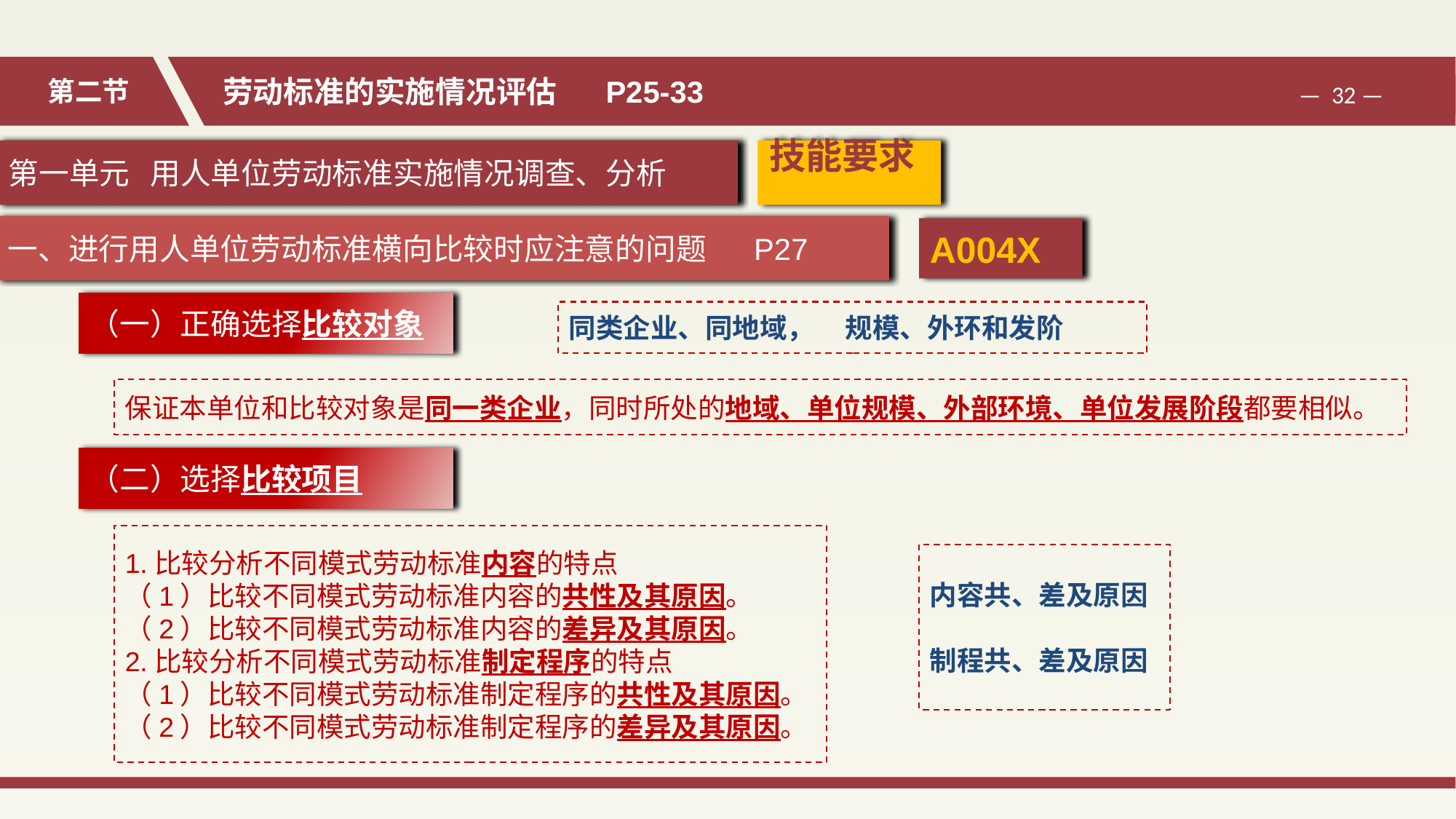

第一单元   用人单位劳动标准实施情况调查、分析
技能要求
一、进行用人单位劳动标准横向比较时应注意的问题      P27
A004X
（一）正确选择比较对象
同类企业、同地域，     规模、外环和发阶
保证本单位和比较对象是同一类企业，同时所处的地域、单位规模、外部环境、单位发展阶段都要相似。
（二）选择比较项目
1.比较分析不同模式劳动标准内容的特点
（1）比较不同模式劳动标准内容的共性及其原因。
（2）比较不同模式劳动标准内容的差异及其原因。
2.比较分析不同模式劳动标准制定程序的特点
（1）比较不同模式劳动标准制定程序的共性及其原因。
（2）比较不同模式劳动标准制定程序的差异及其原因。
内容共、差及原因

制程共、差及原因